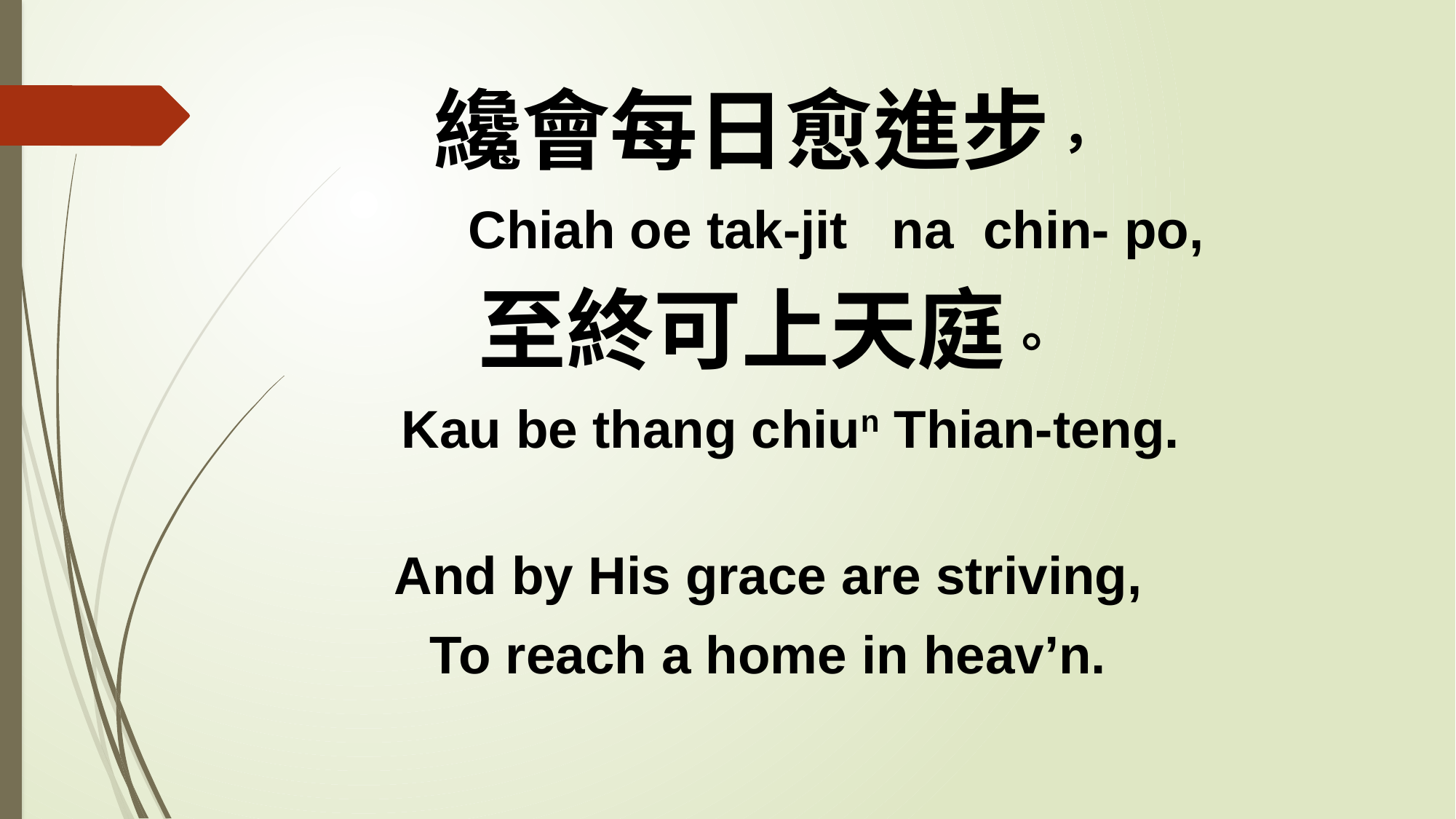

纔會每日愈進步，
               Chiah oe tak-jit   na  chin- po,
至終可上天庭。
   Kau be thang chiun Thian-teng.

And by His grace are striving,
To reach a home in heav’n.